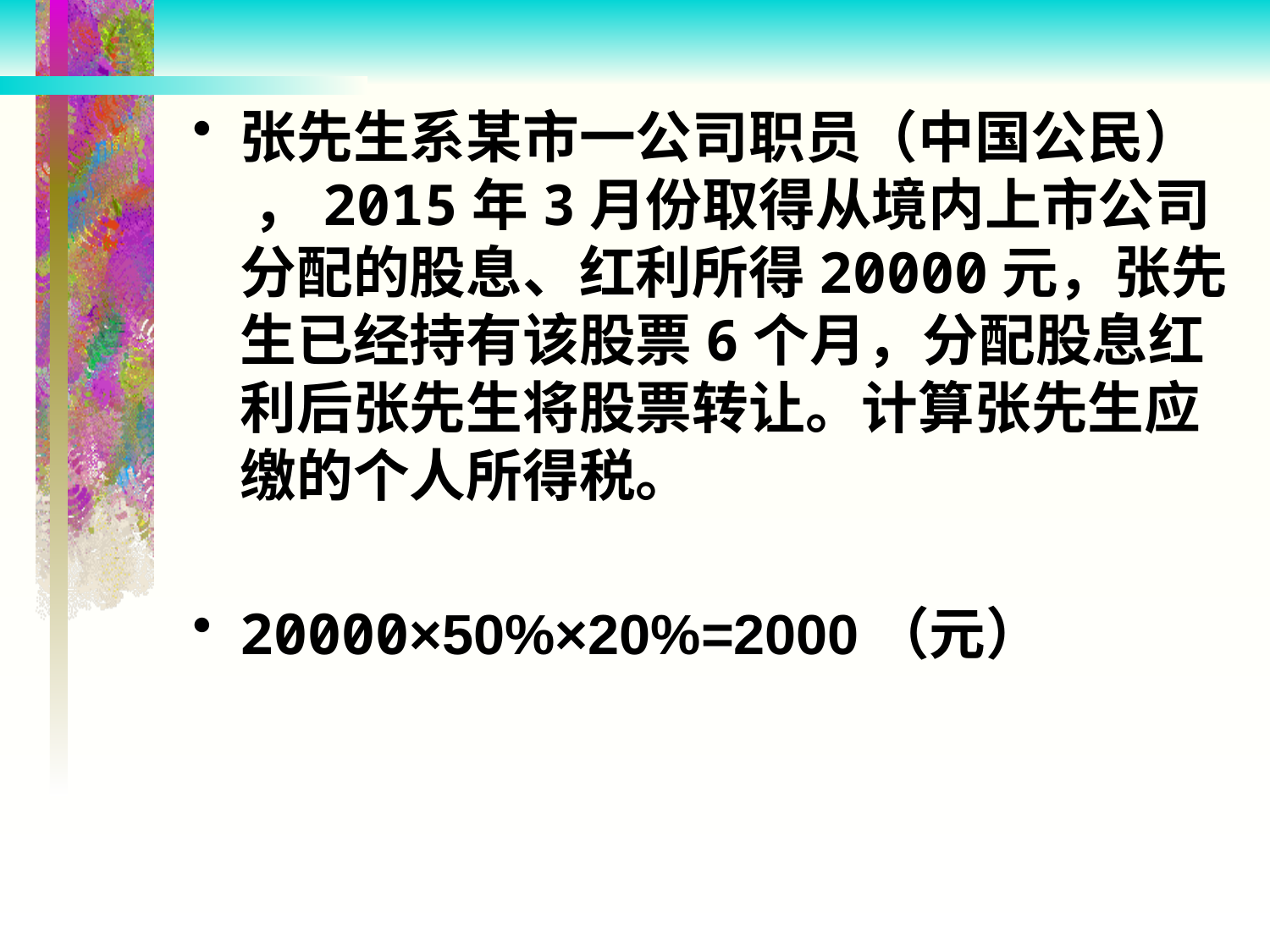

张先生系某市一公司职员（中国公民） ，2015年3月份取得从境内上市公司分配的股息、红利所得20000元，张先生已经持有该股票6个月，分配股息红利后张先生将股票转让。计算张先生应缴的个人所得税。

20000×50%×20%=2000（元）